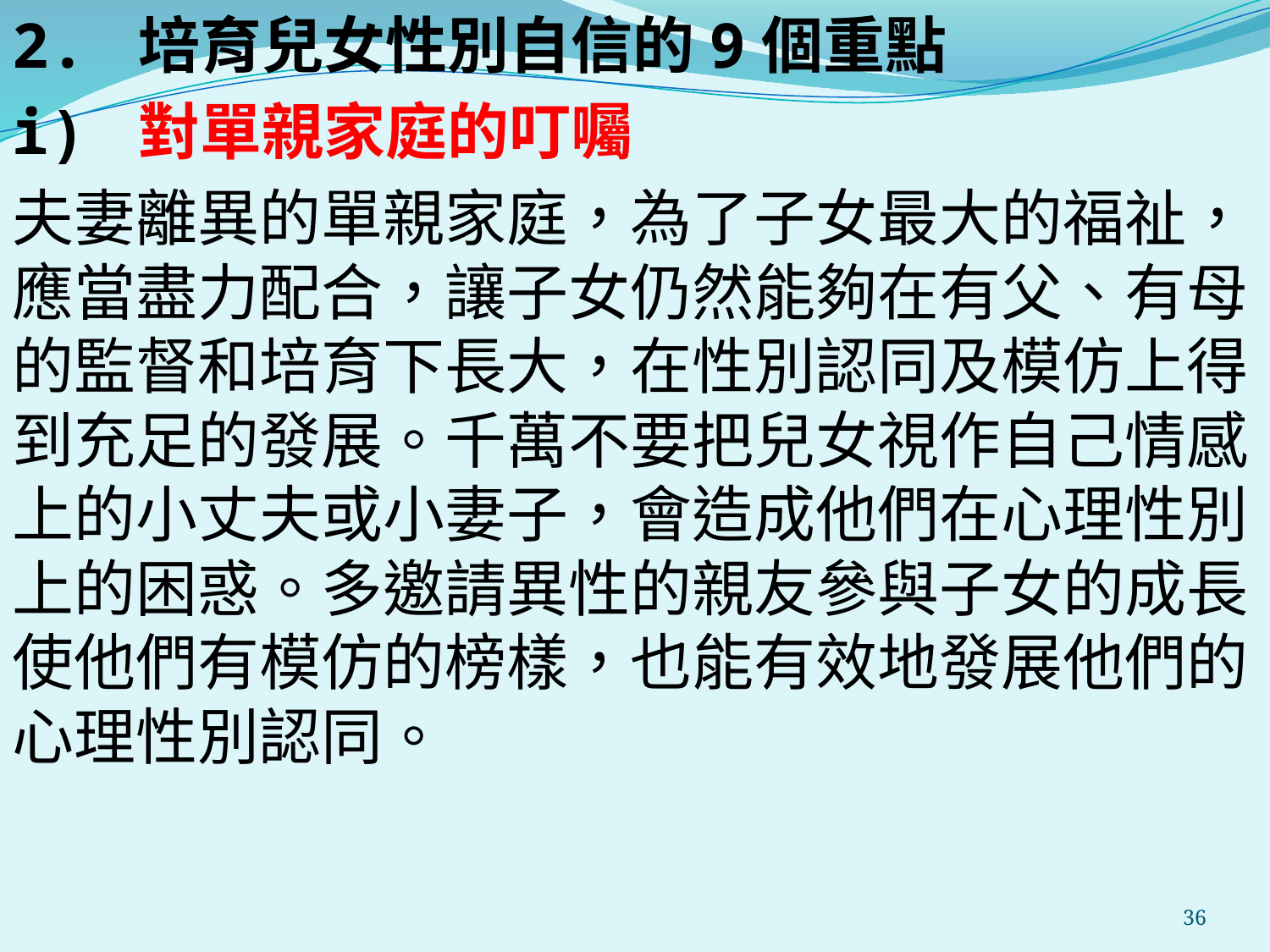

2. 培育兒女性別自信的9個重點
i) 對單親家庭的叮囑
夫妻離異的單親家庭，為了子女最大的福祉，應當盡力配合，讓子女仍然能夠在有父、有母的監督和培育下長大，在性別認同及模仿上得到充足的發展。千萬不要把兒女視作自己情感上的小丈夫或小妻子，會造成他們在心理性別上的困惑。多邀請異性的親友參與子女的成長，使他們有模仿的榜樣，也能有效地發展他們的心理性別認同。
#

36